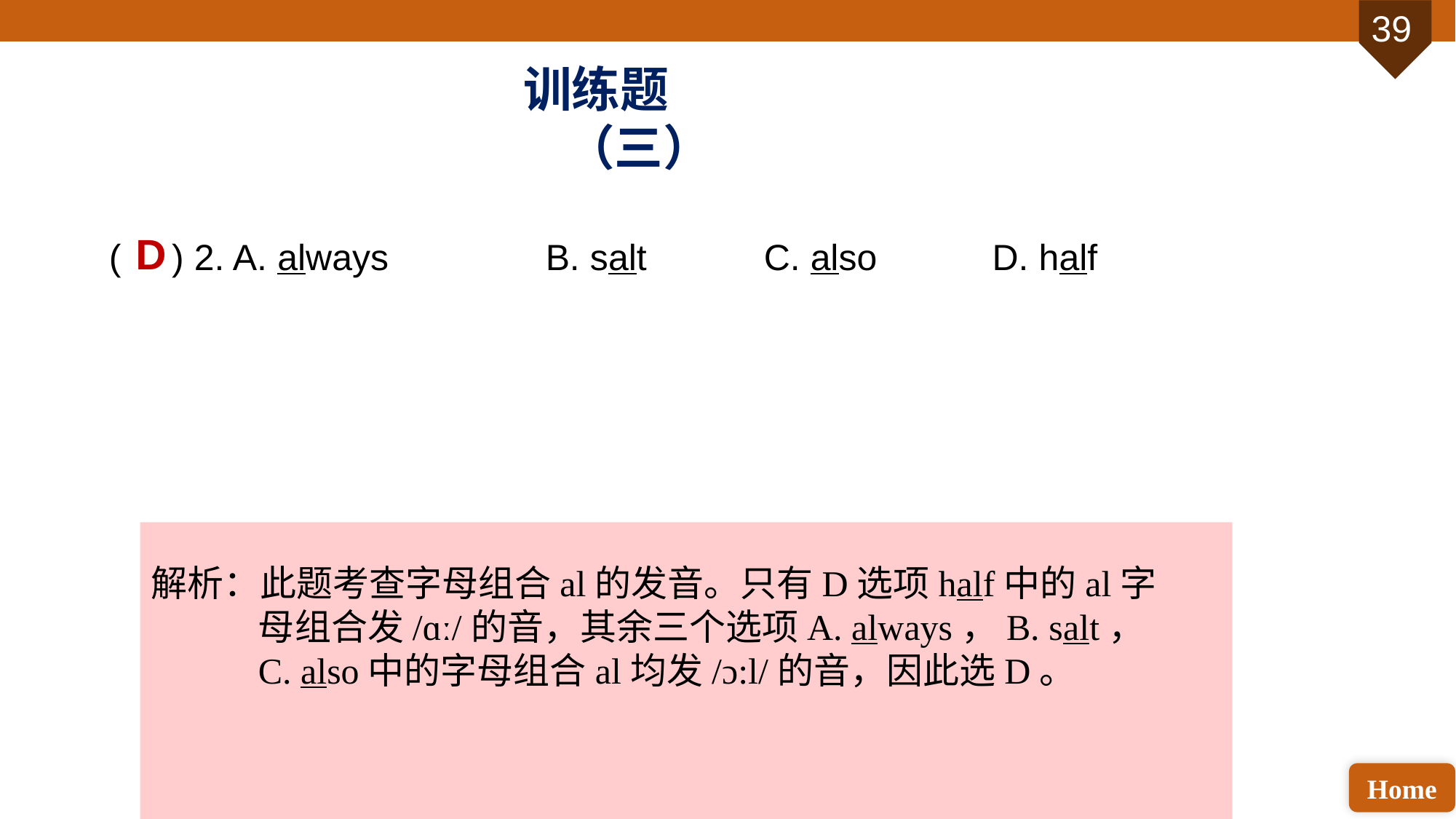

训练题（三）
(     ) 2. A. always 		B. salt 	C. also	 D. half
D

解析：此题考查字母组合al的发音。只有D选项half中的al字母组合发/ɑː/的音，其余三个选项A. always，B. salt，C. also中的字母组合al均发/ɔ:l/的音，因此选D。